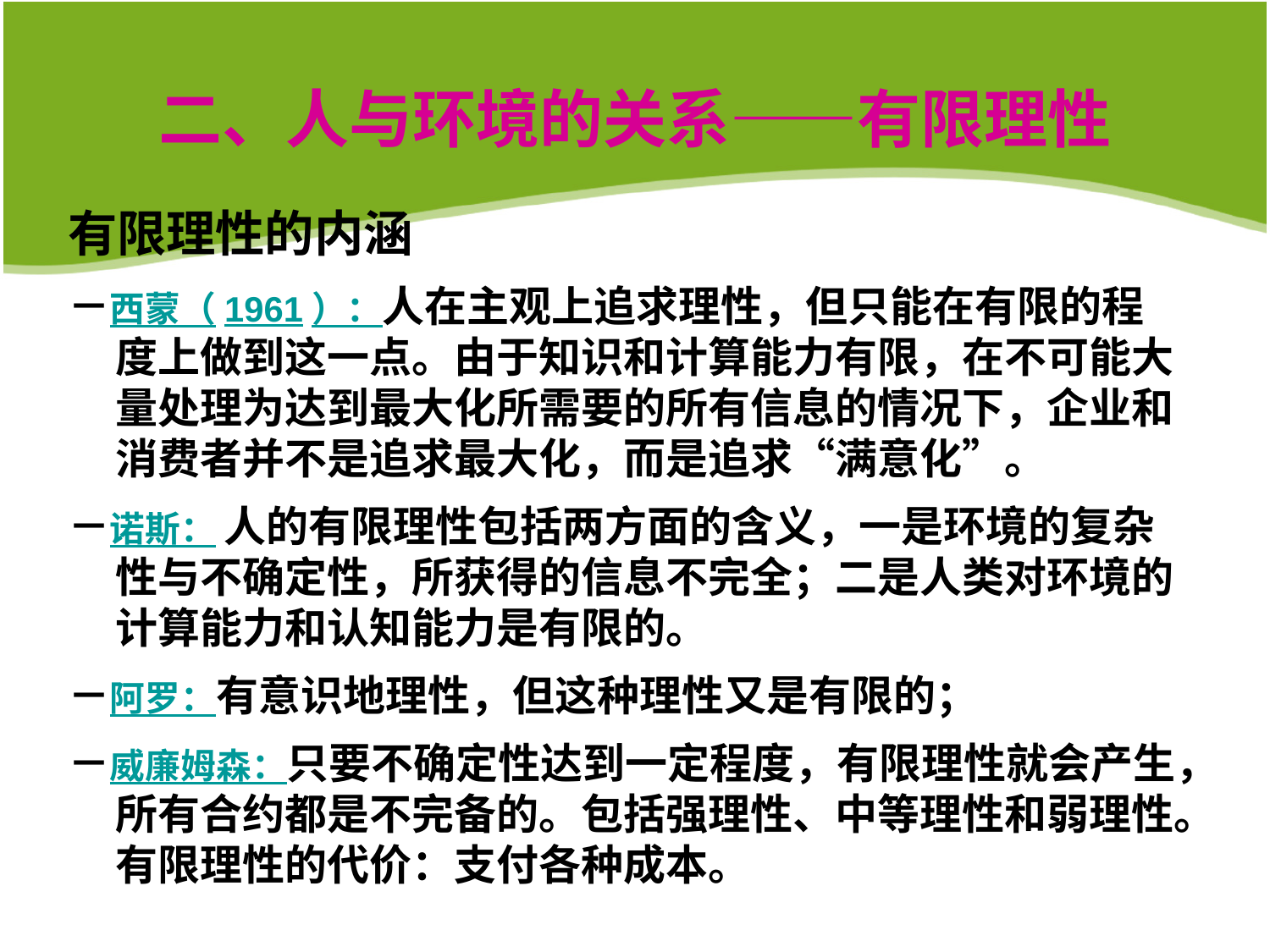

# 二、人与环境的关系——有限理性
有限理性的内涵
－西蒙（1961）：人在主观上追求理性，但只能在有限的程度上做到这一点。由于知识和计算能力有限，在不可能大量处理为达到最大化所需要的所有信息的情况下，企业和消费者并不是追求最大化，而是追求“满意化”。
－诺斯： 人的有限理性包括两方面的含义，一是环境的复杂性与不确定性，所获得的信息不完全；二是人类对环境的计算能力和认知能力是有限的。
－阿罗：有意识地理性，但这种理性又是有限的；
－威廉姆森：只要不确定性达到一定程度，有限理性就会产生，所有合约都是不完备的。包括强理性、中等理性和弱理性。有限理性的代价：支付各种成本。